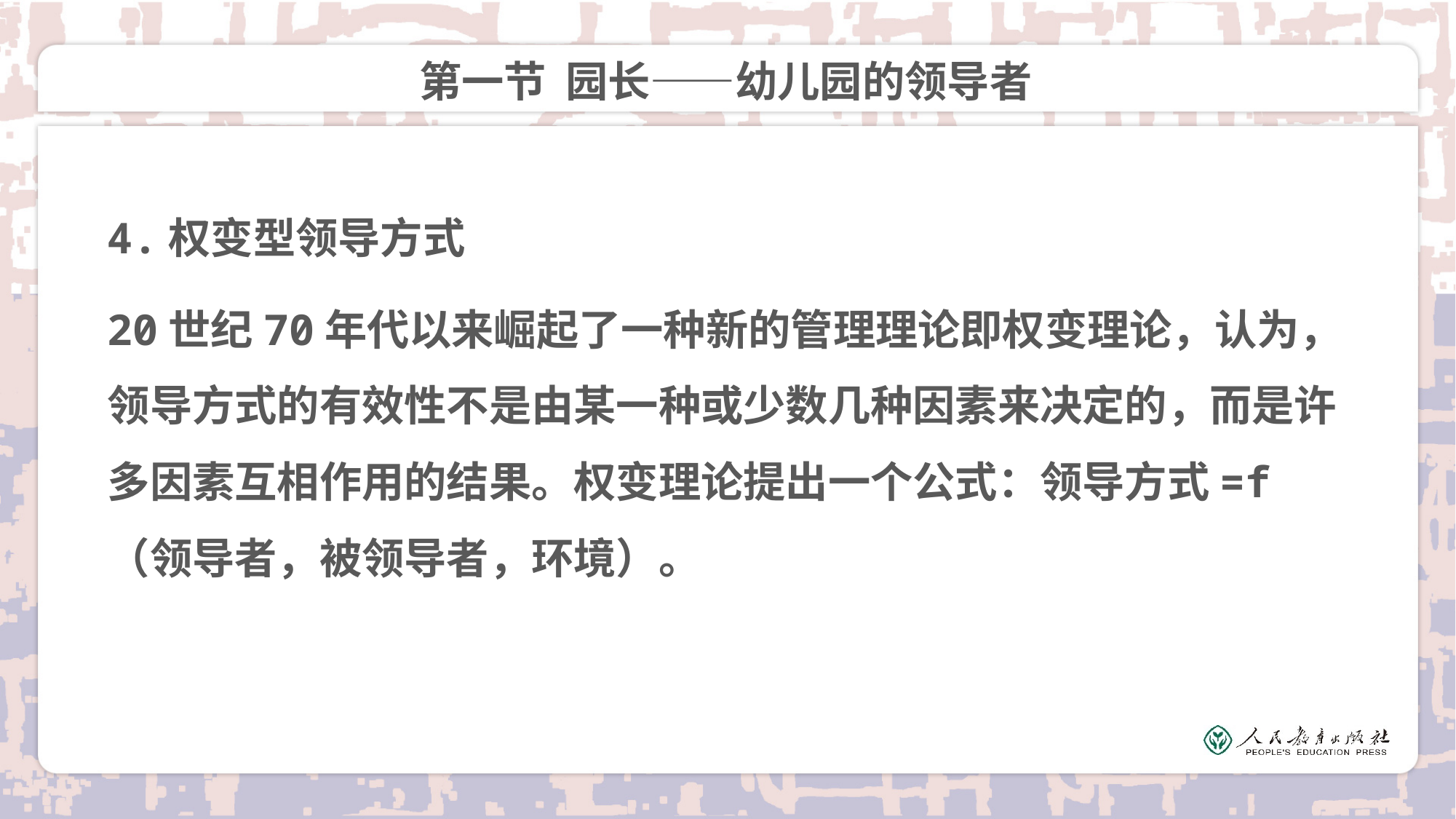

# 第一节  园长——幼儿园的领导者
4.权变型领导方式
20世纪70年代以来崛起了一种新的管理理论即权变理论，认为，领导方式的有效性不是由某一种或少数几种因素来决定的，而是许多因素互相作用的结果。权变理论提出一个公式：领导方式=f（领导者，被领导者，环境）。